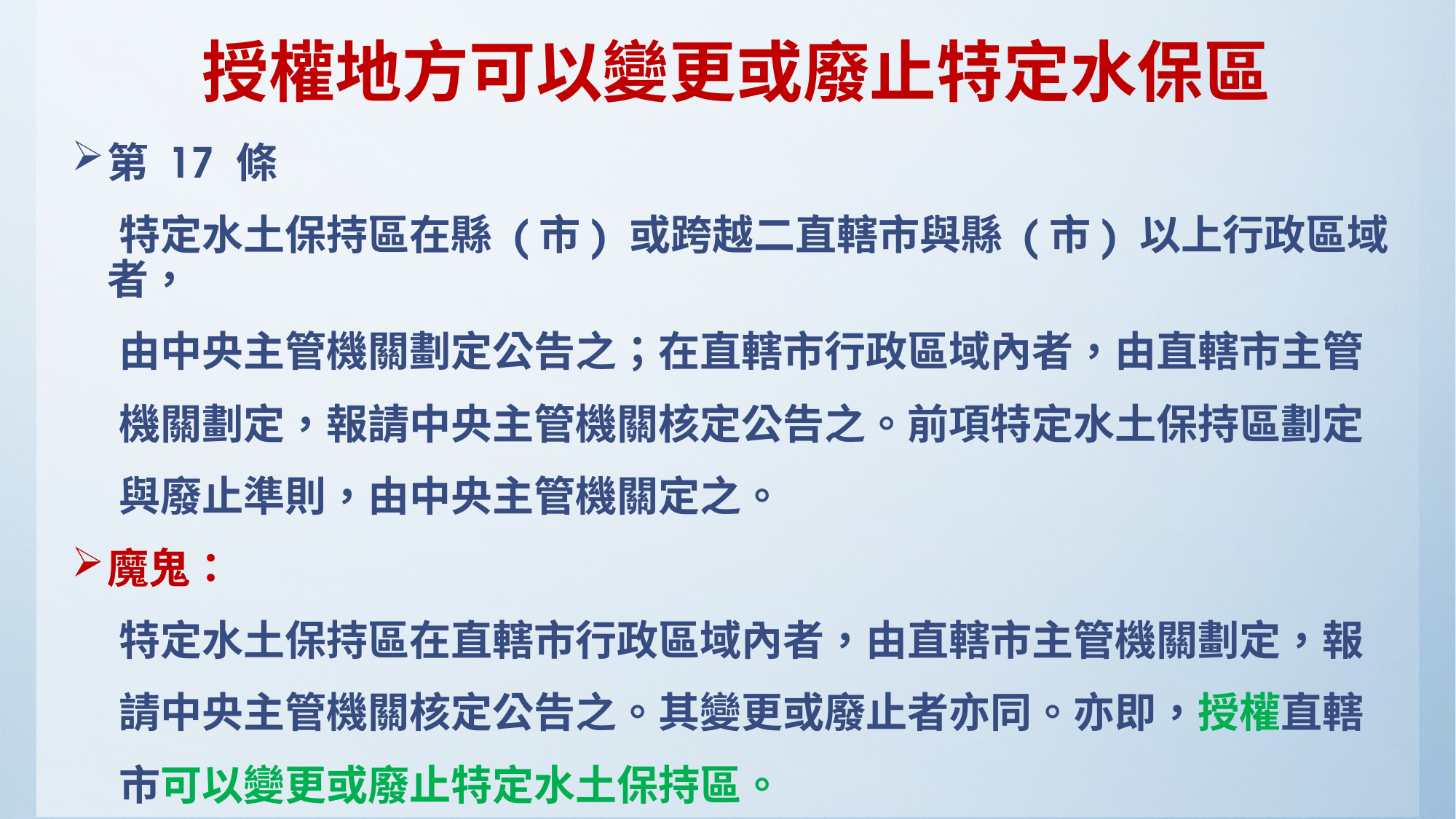

# 授權地方可以變更或廢止特定水保區
第 17 條
    特定水土保持區在縣 (市) 或跨越二直轄市與縣 (市) 以上行政區域者，
    由中央主管機關劃定公告之；在直轄市行政區域內者，由直轄市主管
    機關劃定，報請中央主管機關核定公告之。前項特定水土保持區劃定
    與廢止準則，由中央主管機關定之。
魔鬼：
    特定水土保持區在直轄市行政區域內者，由直轄市主管機關劃定，報
    請中央主管機關核定公告之。其變更或廢止者亦同。亦即，授權直轄
    市可以變更或廢止特定水土保持區。